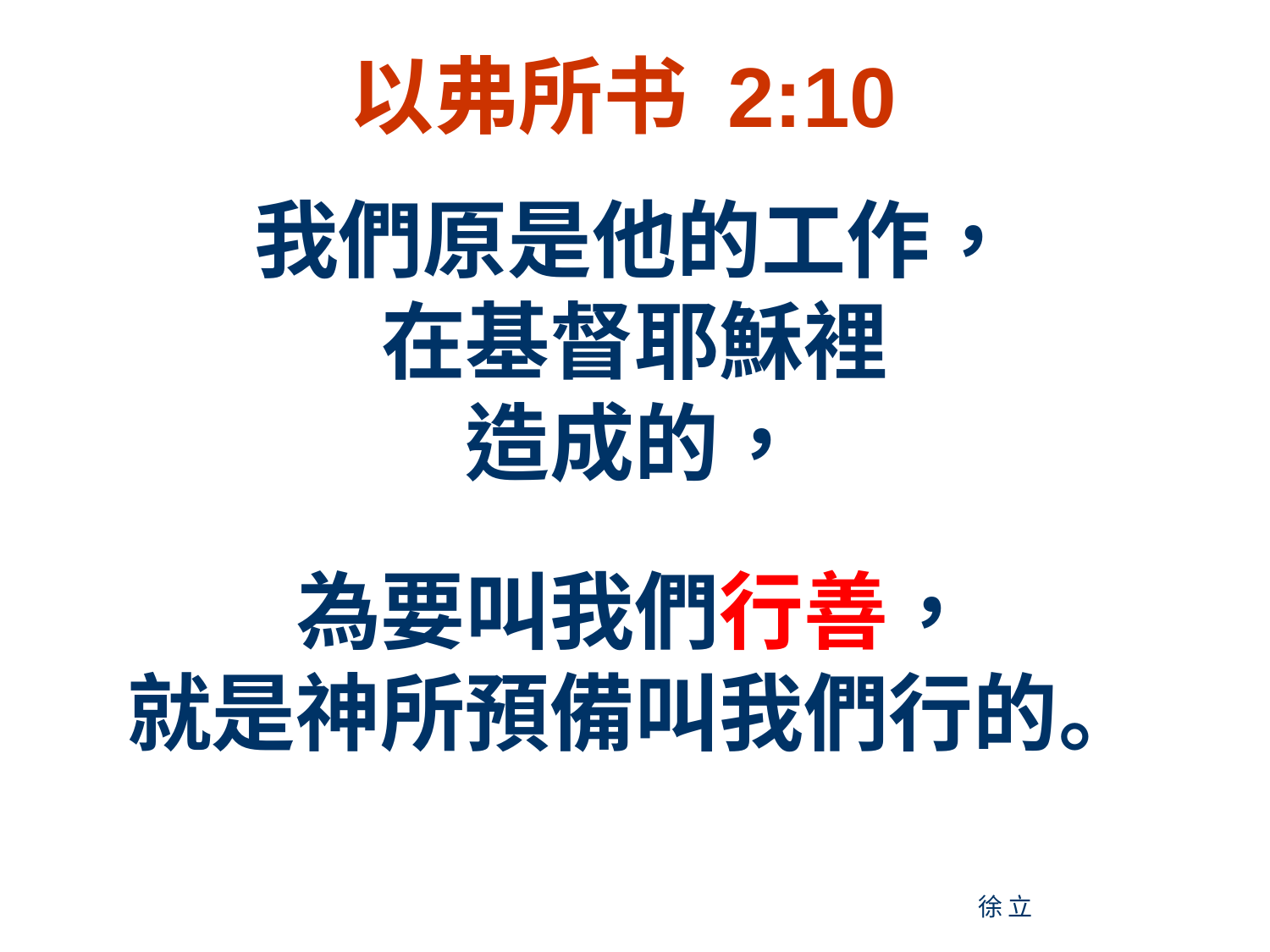

以弗所书 2:10

我們原是他的工作，
在基督耶穌裡
造成的，

為要叫我們行善，
就是神所預備叫我們行的。
17
徐 立